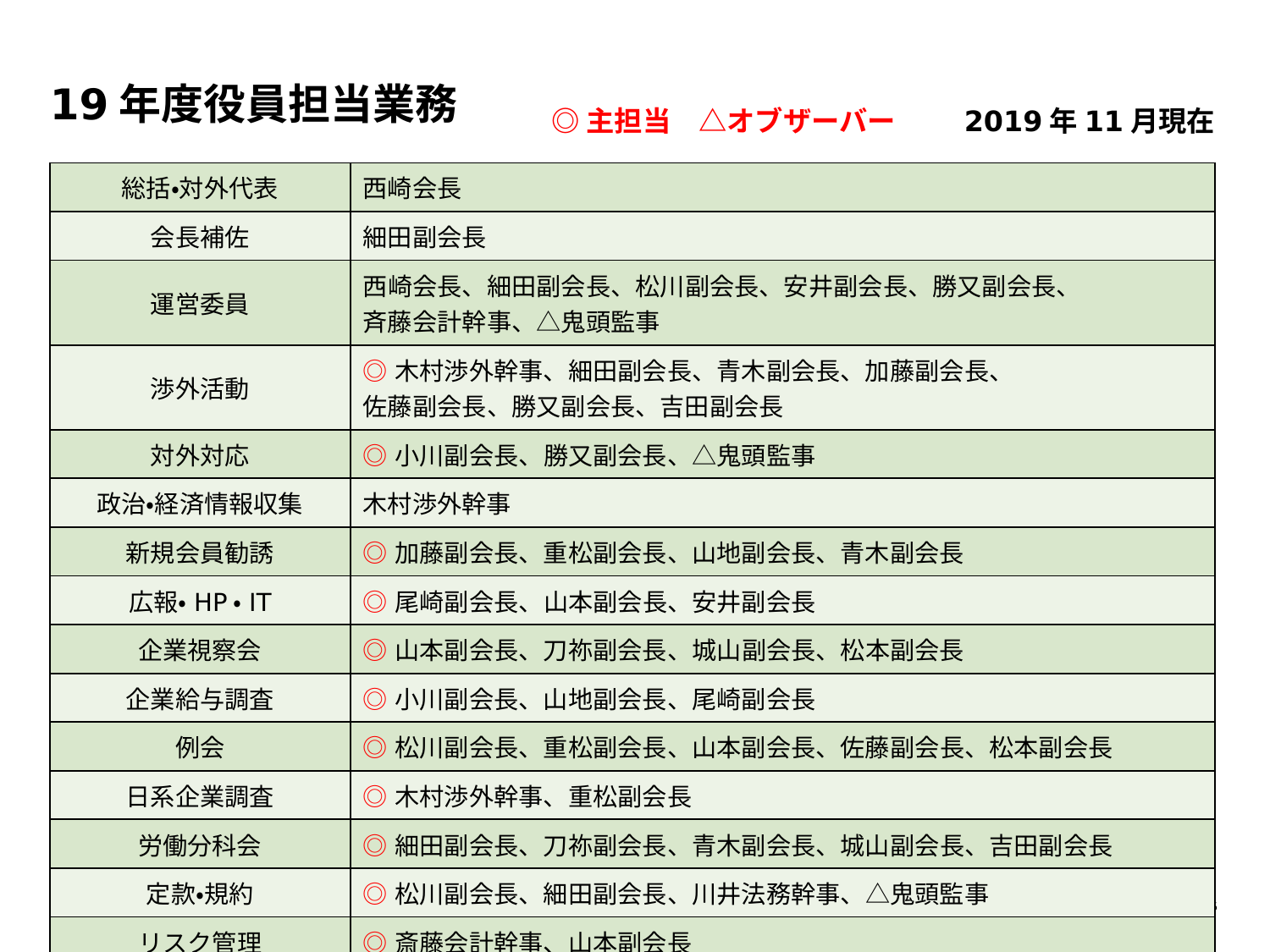

# 19年度役員担当業務

◎主担当　△オブザーバー
2019年11月現在
| 総括・対外代表 | 西崎会長 |
| --- | --- |
| 会長補佐 | 細田副会長 |
| 運営委員 | 西崎会長、細田副会長、松川副会長、安井副会長、勝又副会長、 斉藤会計幹事、△鬼頭監事 |
| 渉外活動 | ◎木村渉外幹事、細田副会長、青木副会長、加藤副会長、 佐藤副会長、勝又副会長、吉田副会長 |
| 対外対応 | ◎小川副会長、勝又副会長、△鬼頭監事 |
| 政治・経済情報収集 | 木村渉外幹事 |
| 新規会員勧誘 | ◎加藤副会長、重松副会長、山地副会長、青木副会長 |
| 広報・HP・IT | ◎尾崎副会長、山本副会長、安井副会長 |
| 企業視察会 | ◎山本副会長、刀祢副会長、城山副会長、松本副会長 |
| 企業給与調査 | ◎小川副会長、山地副会長、尾崎副会長 |
| 例会 | ◎松川副会長、重松副会長、山本副会長、佐藤副会長、松本副会長 |
| 日系企業調査 | ◎木村渉外幹事、重松副会長 |
| 労働分科会 | ◎細田副会長、刀祢副会長、青木副会長、城山副会長、吉田副会長 |
| 定款・規約 | ◎松川副会長、細田副会長、川井法務幹事、△鬼頭監事 |
| リスク管理 | ◎斎藤会計幹事、山本副会長 |
| 事務局 | ◎安井副会長、加藤副会長、川井法務幹事、斎藤会計幹事、△鬼頭監事 |